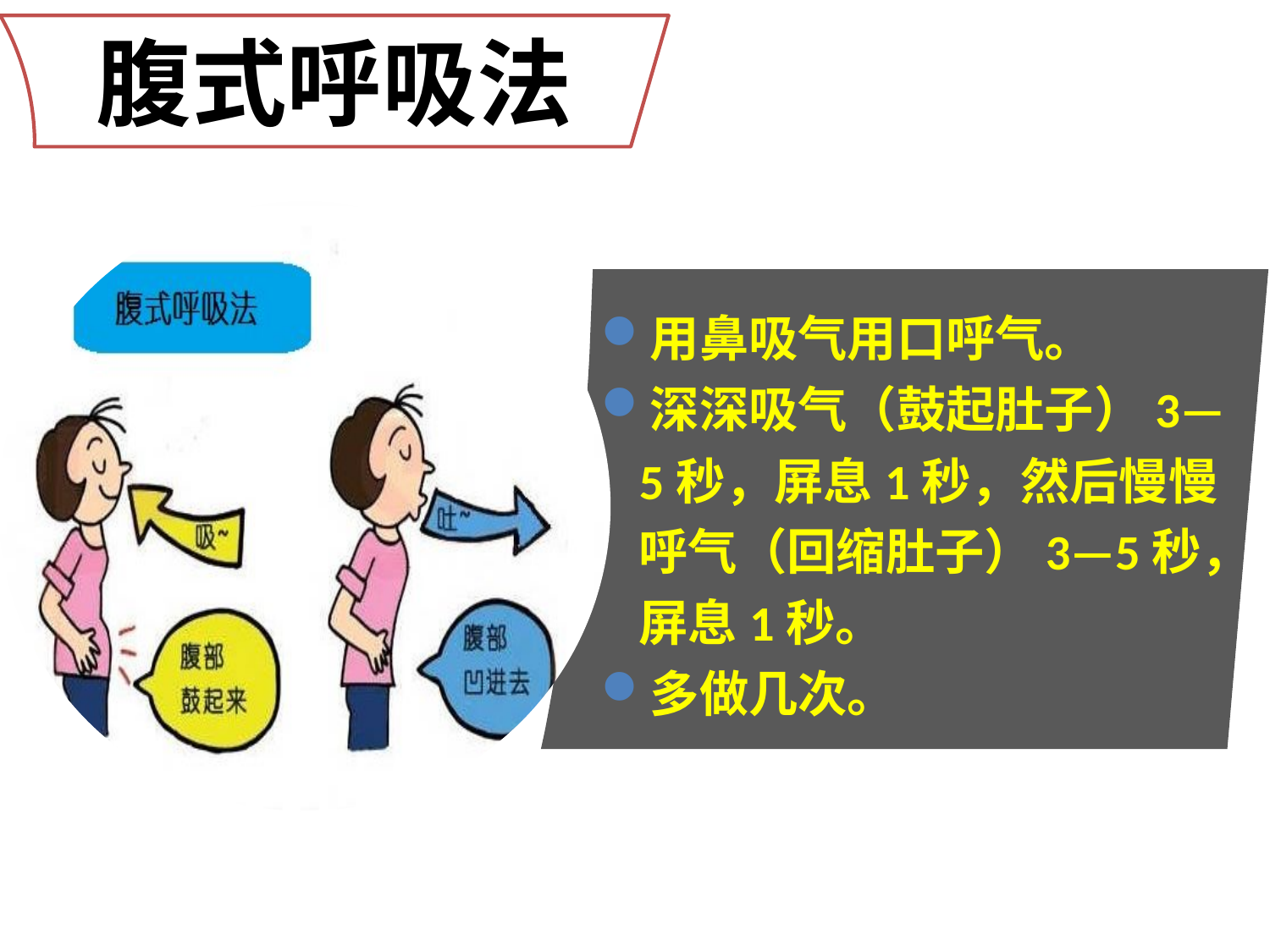

腹式呼吸法

用鼻吸气用口呼气。
深深吸气（鼓起肚子）3—5秒，屏息1秒，然后慢慢呼气（回缩肚子）3—5秒，屏息1秒。
多做几次。